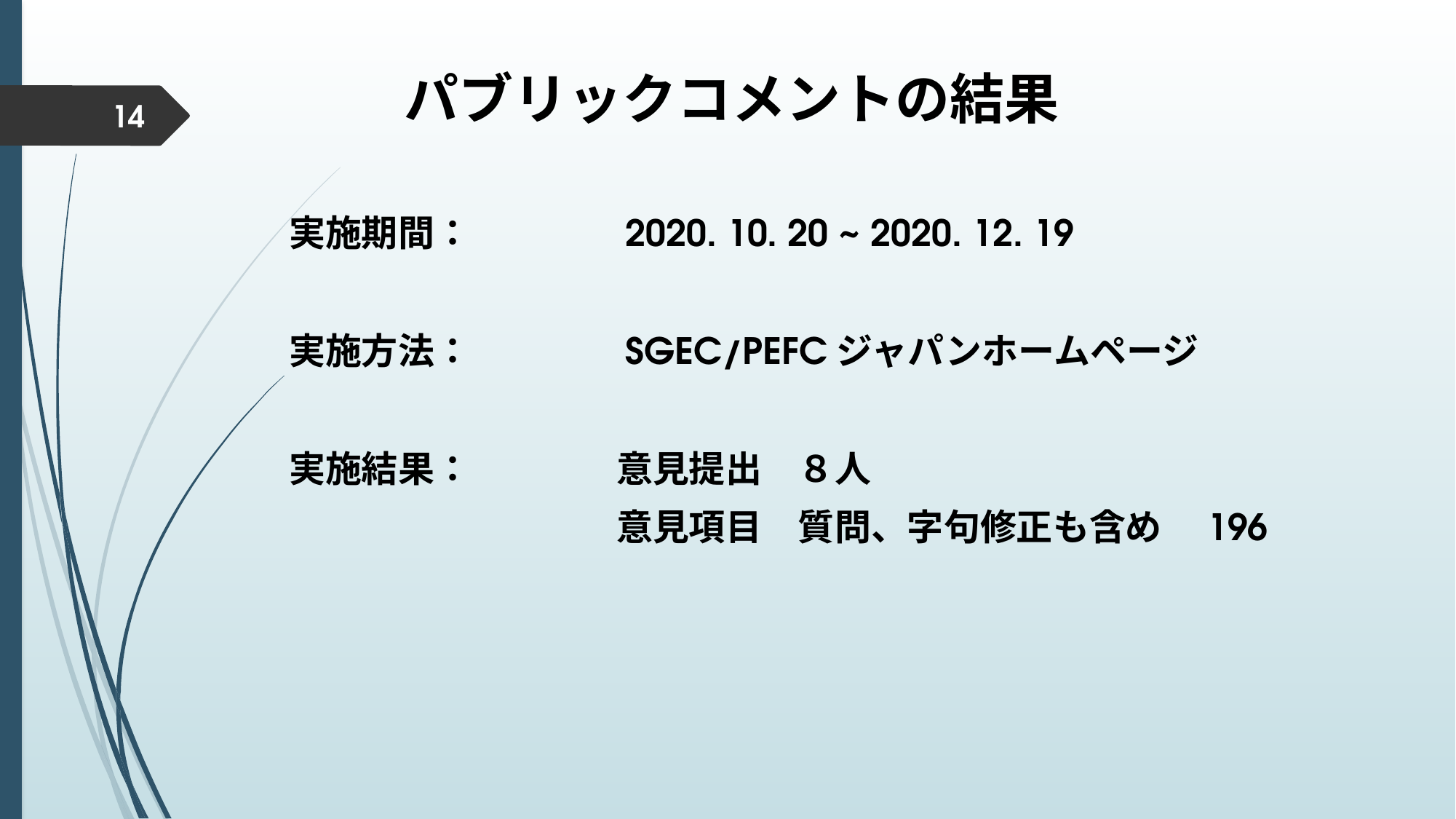

# パブリックコメントの結果
14
実施期間：　　　　2020. 10. 20 ~ 2020. 12. 19

実施方法：　　　　SGEC/PEFCジャパンホームページ

実施結果：　　　　意見提出　８人
　　　　　　　　　意見項目　質問、字句修正も含め　196